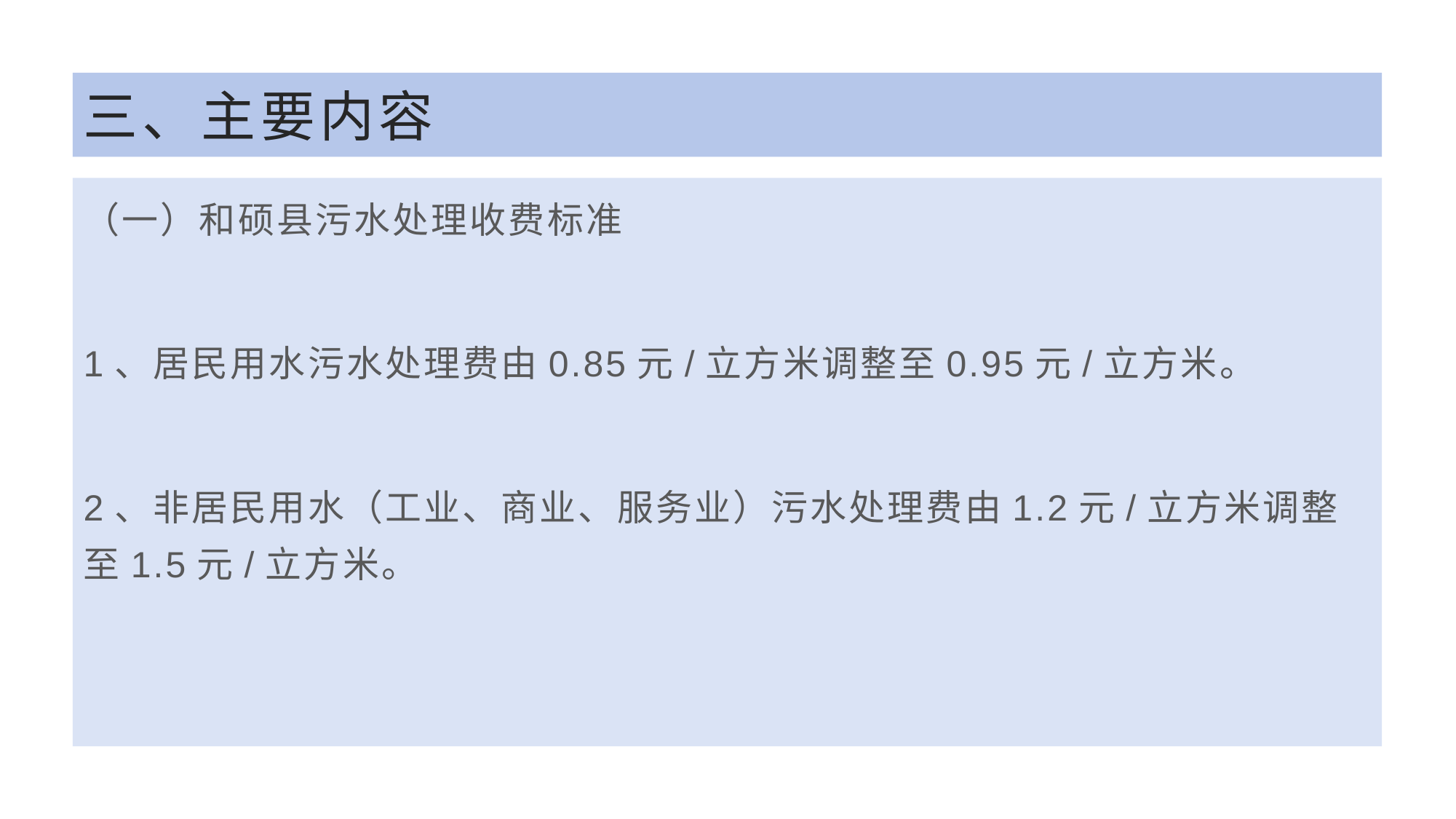

# 三、主要内容
（一）和硕县污水处理收费标准

1、居民用水污水处理费由0.85元/立方米调整至0.95元/立方米。

2、非居民用水（工业、商业、服务业）污水处理费由1.2元/立方米调整至1.5元/立方米。